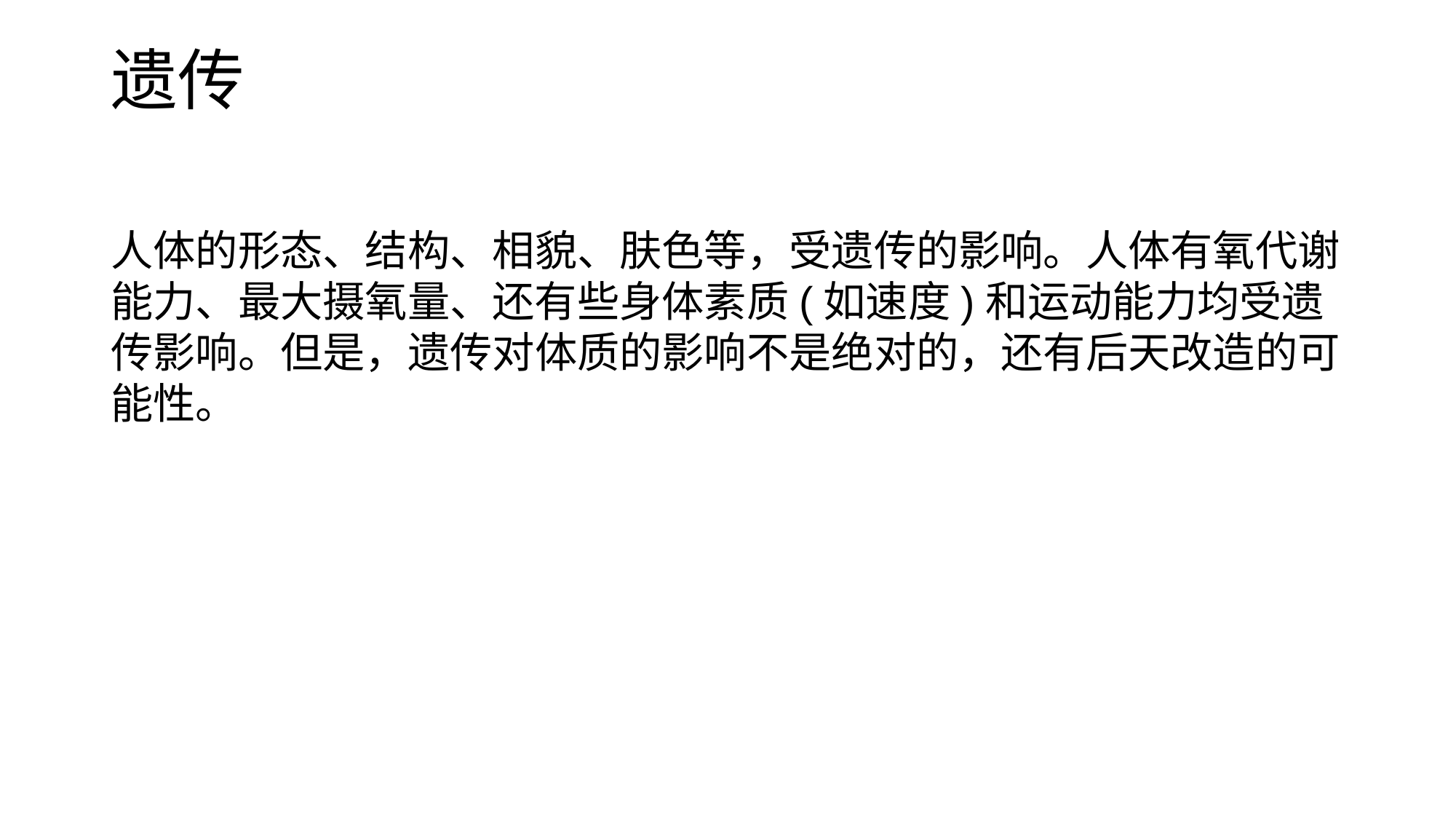

# 遗传
人体的形态、结构、相貌、肤色等，受遗传的影响。人体有氧代谢能力、最大摄氧量、还有些身体素质(如速度)和运动能力均受遗传影响。但是，遗传对体质的影响不是绝对的，还有后天改造的可能性。